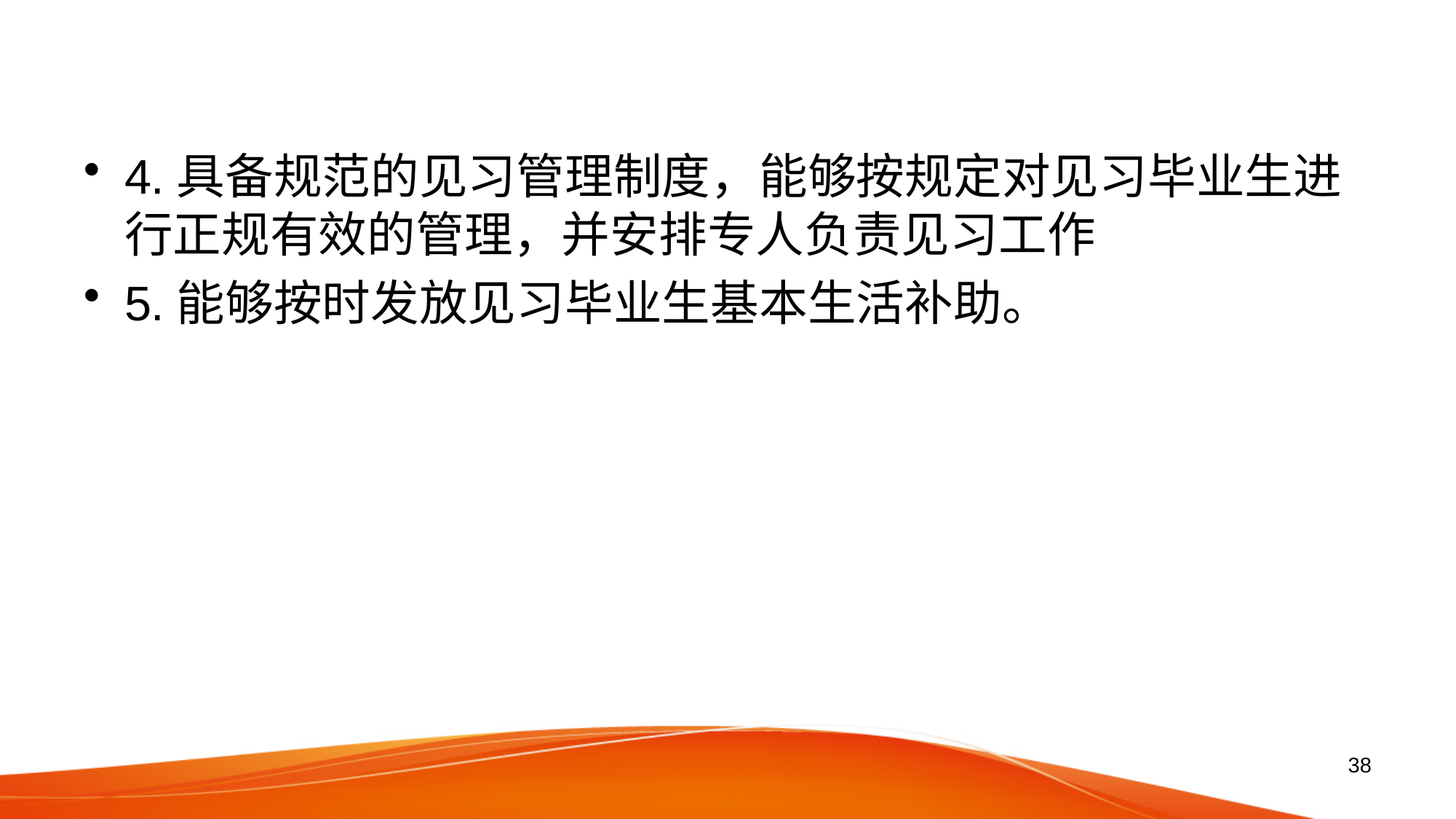

#
4.具备规范的见习管理制度，能够按规定对见习毕业生进行正规有效的管理，并安排专人负责见习工作
5.能够按时发放见习毕业生基本生活补助。

38